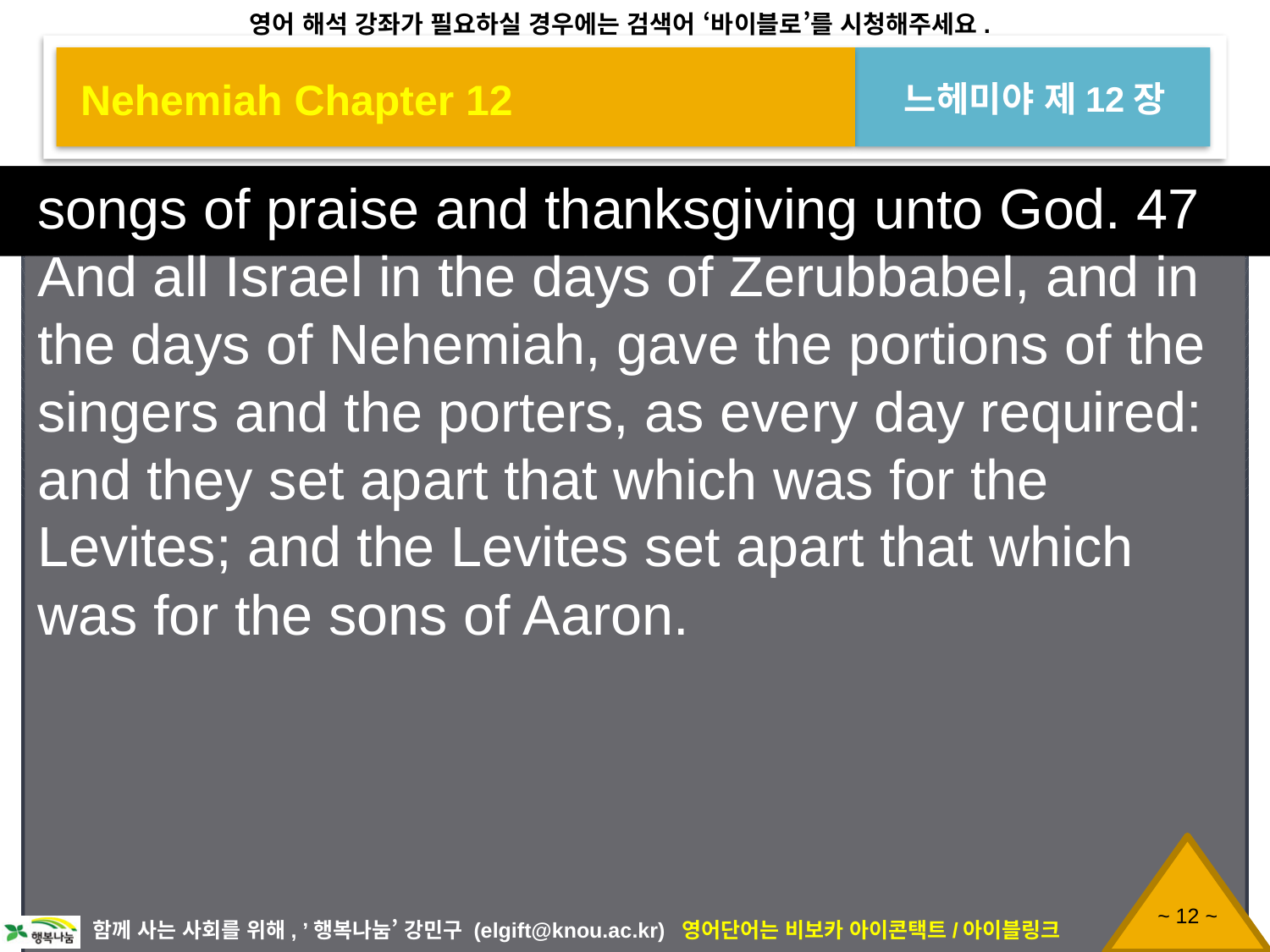

Nehemiah Chapter 12
느헤미야 제12장
songs of praise and thanksgiving unto God. 47 And all Israel in the days of Zerubbabel, and in the days of Nehemiah, gave the portions of the singers and the porters, as every day required: and they set apart that which was for the Levites; and the Levites set apart that which was for the sons of Aaron.